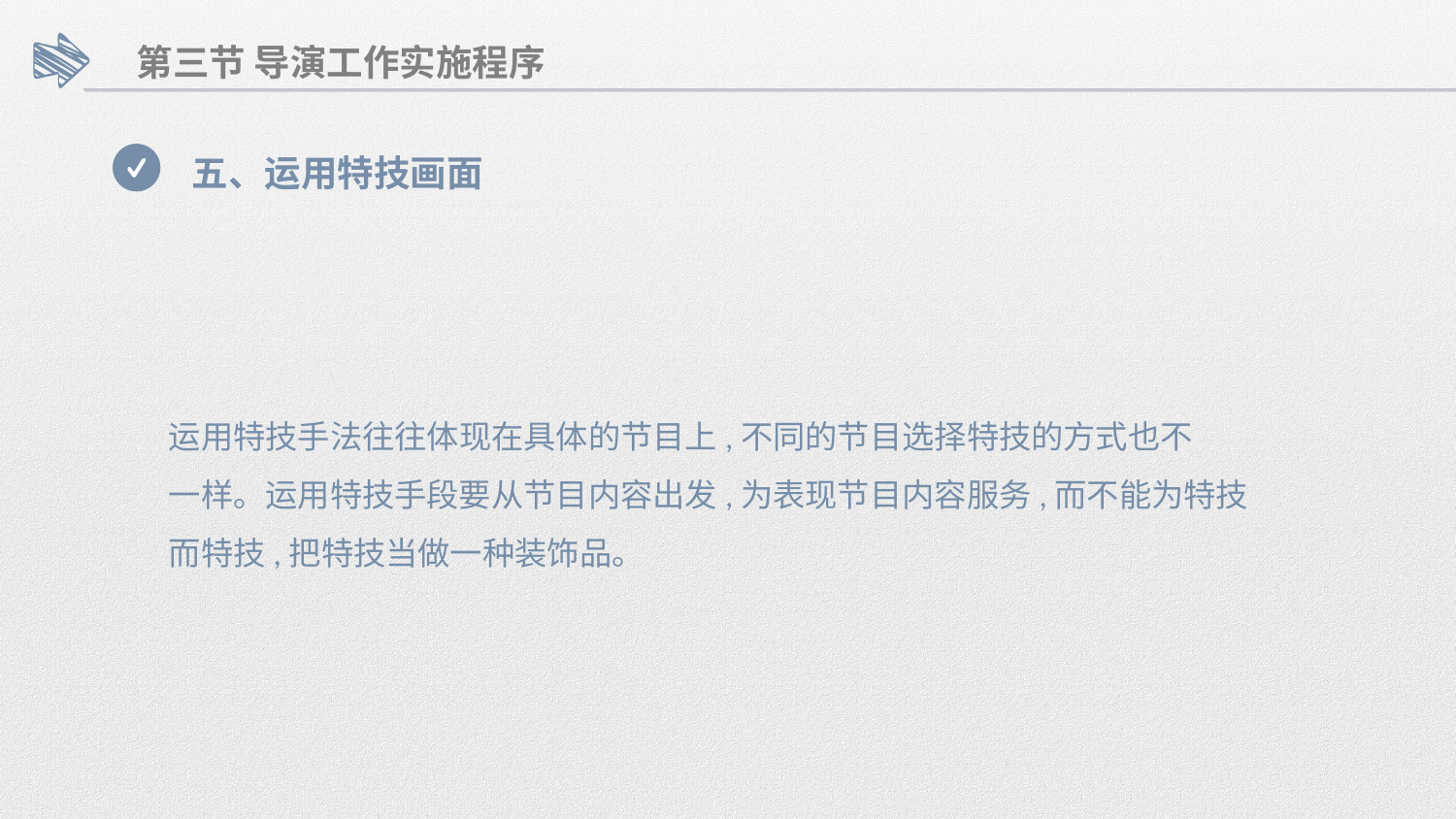

第三节 导演工作实施程序
五、运用特技画面

运用特技手法往往体现在具体的节目上,不同的节目选择特技的方式也不
一样。运用特技手段要从节目内容出发,为表现节目内容服务,而不能为特技
而特技,把特技当做一种装饰品。